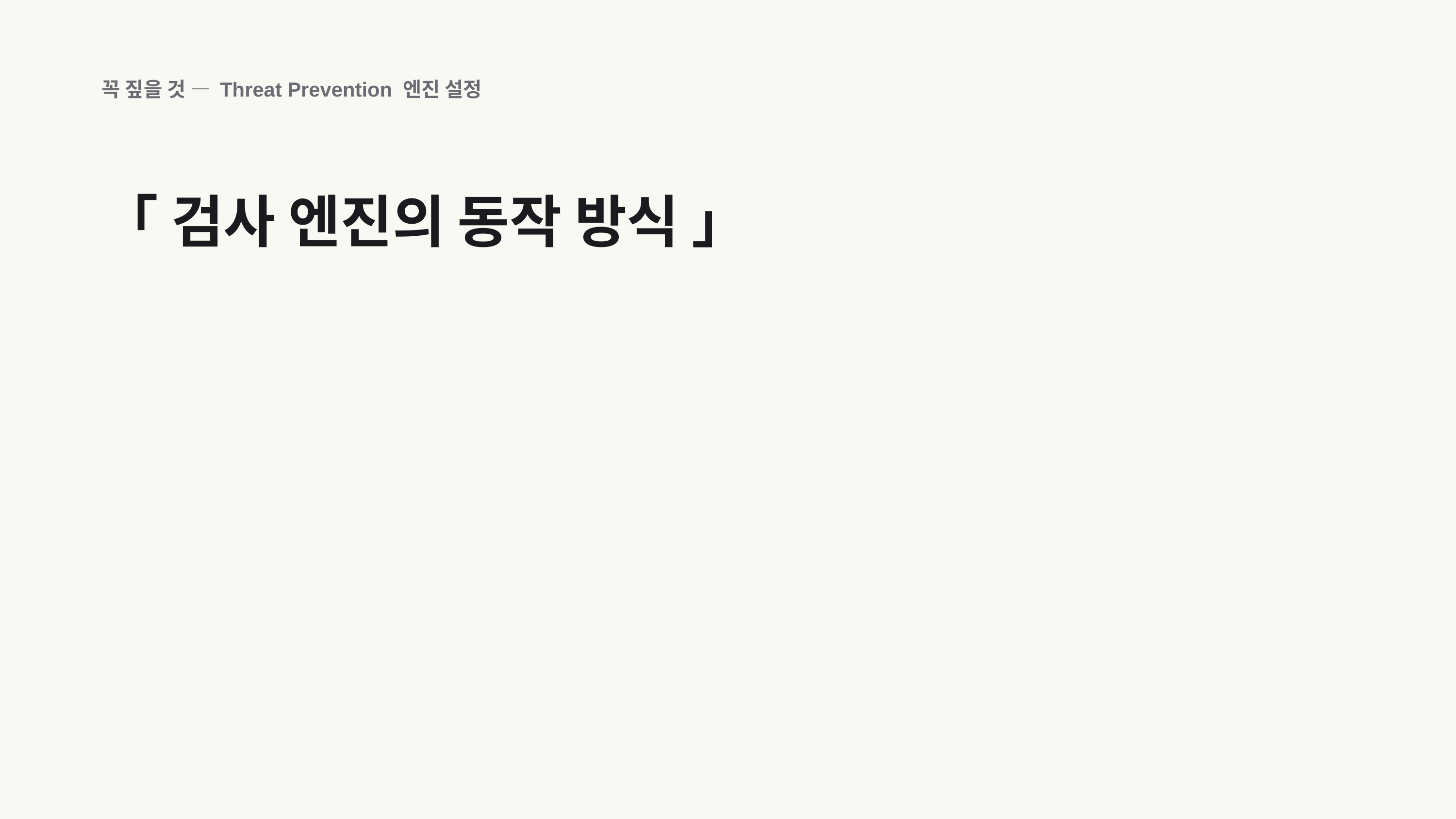

꼭 짚을 것 — Threat Prevention 엔진 설정
「 검사 엔진의 동작 방식 」